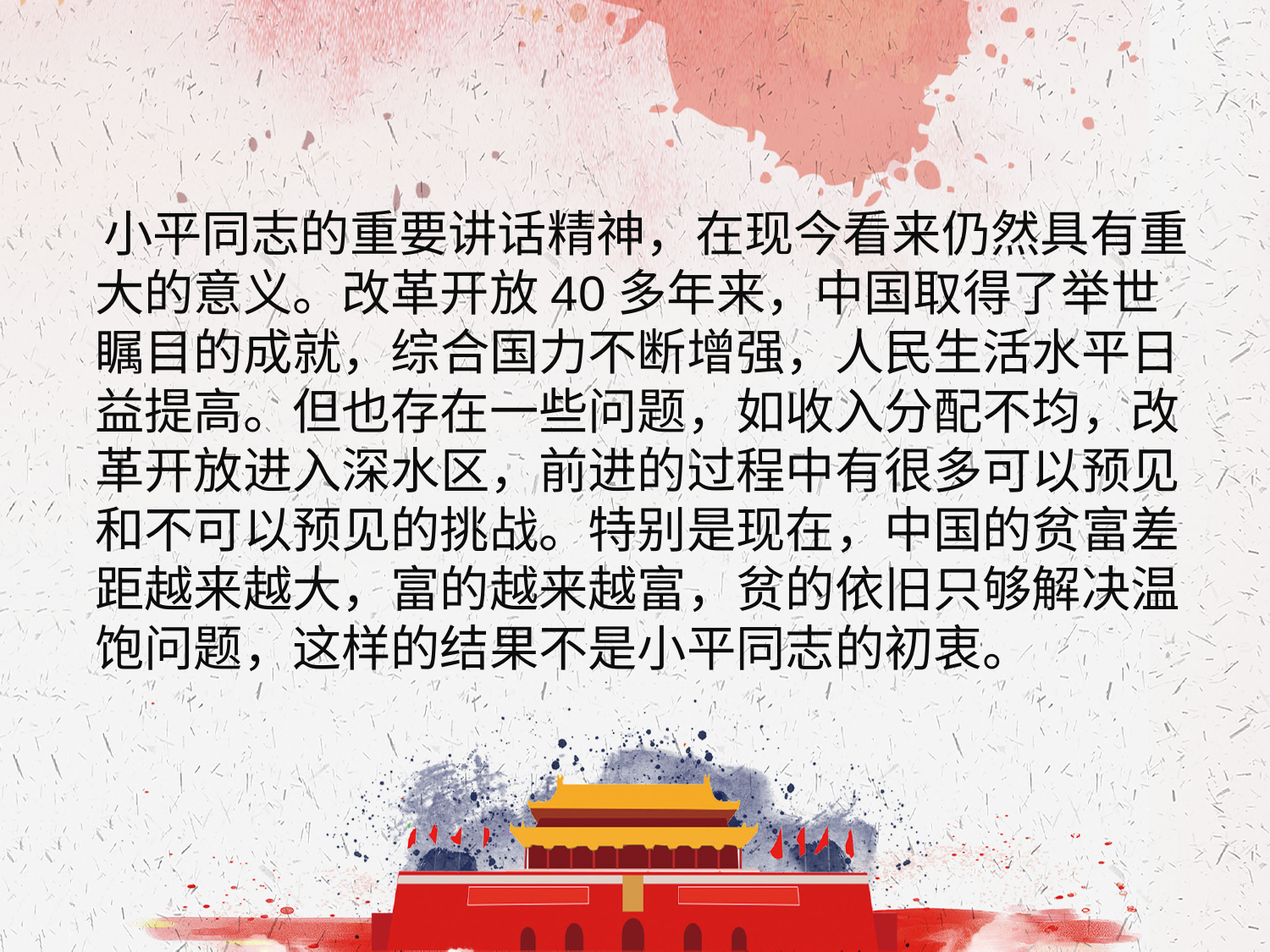

# 小平同志的重要讲话精神，在现今看来仍然具有重大的意义。改革开放40多年来，中国取得了举世瞩目的成就，综合国力不断增强，人民生活水平日益提高。但也存在一些问题，如收入分配不均，改革开放进入深水区，前进的过程中有很多可以预见和不可以预见的挑战。特别是现在，中国的贫富差距越来越大，富的越来越富，贫的依旧只够解决温饱问题，这样的结果不是小平同志的初衷。